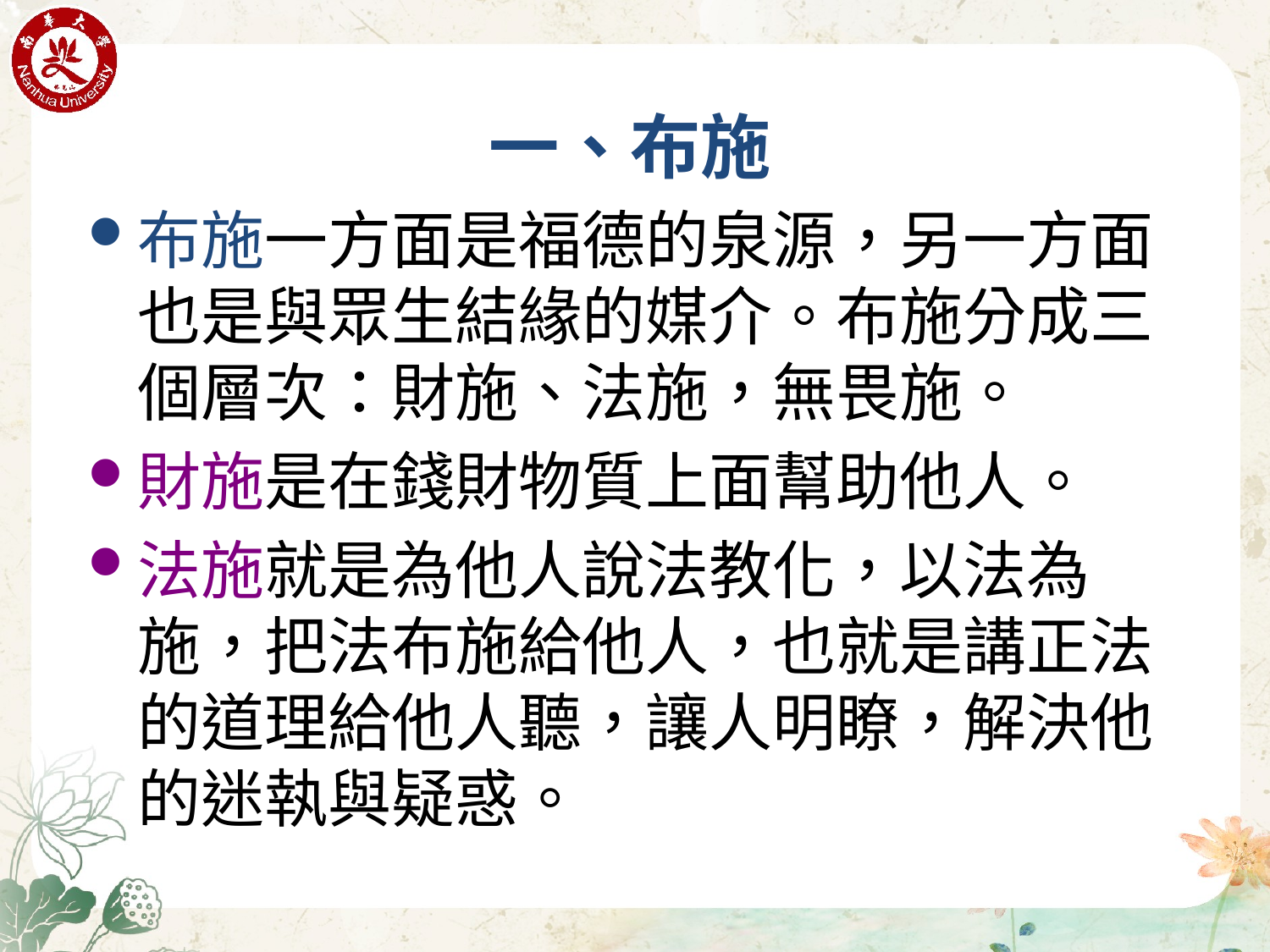

一、布施
布施一方面是福德的泉源，另一方面也是與眾生結緣的媒介。布施分成三個層次：財施、法施，無畏施。
財施是在錢財物質上面幫助他人。
法施就是為他人說法教化，以法為施，把法布施給他人，也就是講正法的道理給他人聽，讓人明瞭，解決他的迷執與疑惑。